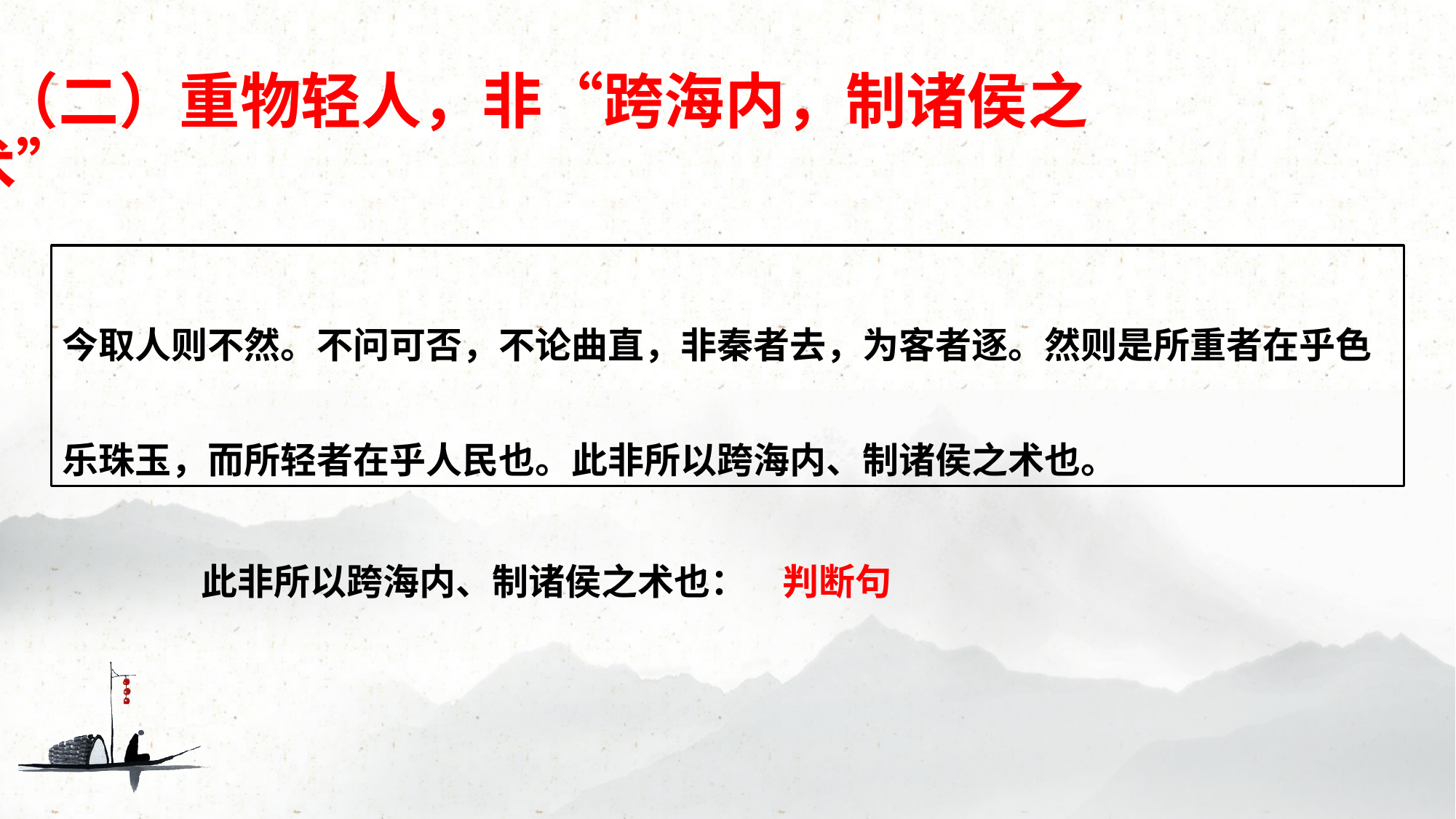

（二）重物轻人，非“跨海内，制诸侯之术”
今取人则不然。不问可否，不论曲直，非秦者去，为客者逐。然则是所重者在乎色乐珠玉，而所轻者在乎人民也。此非所以跨海内、制诸侯之术也。

此非所以跨海内、制诸侯之术也：
判断句